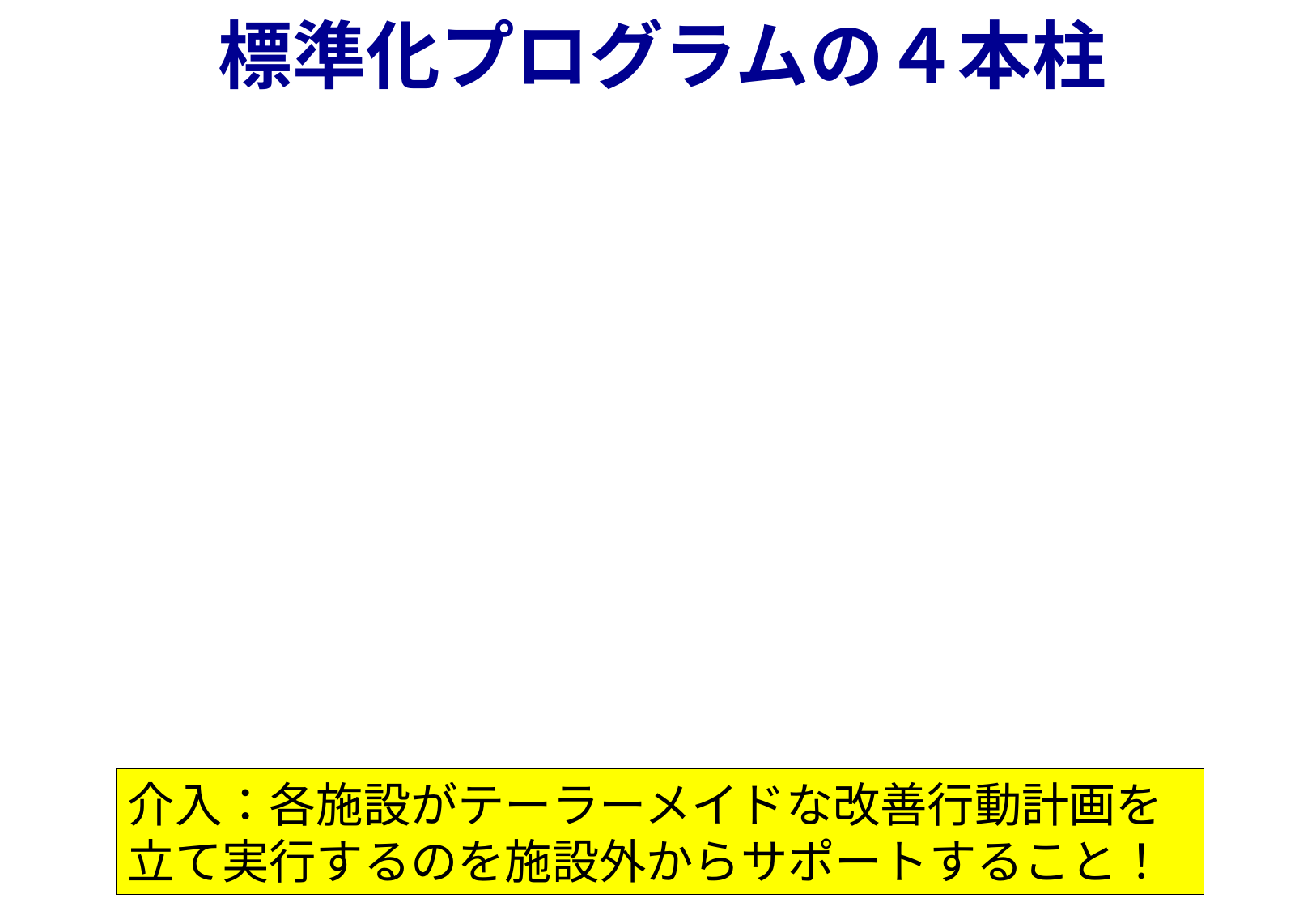

# 標準化プログラムの４本柱

介入：各施設がテーラーメイドな改善行動計画を立て実行するのを施設外からサポートすること！